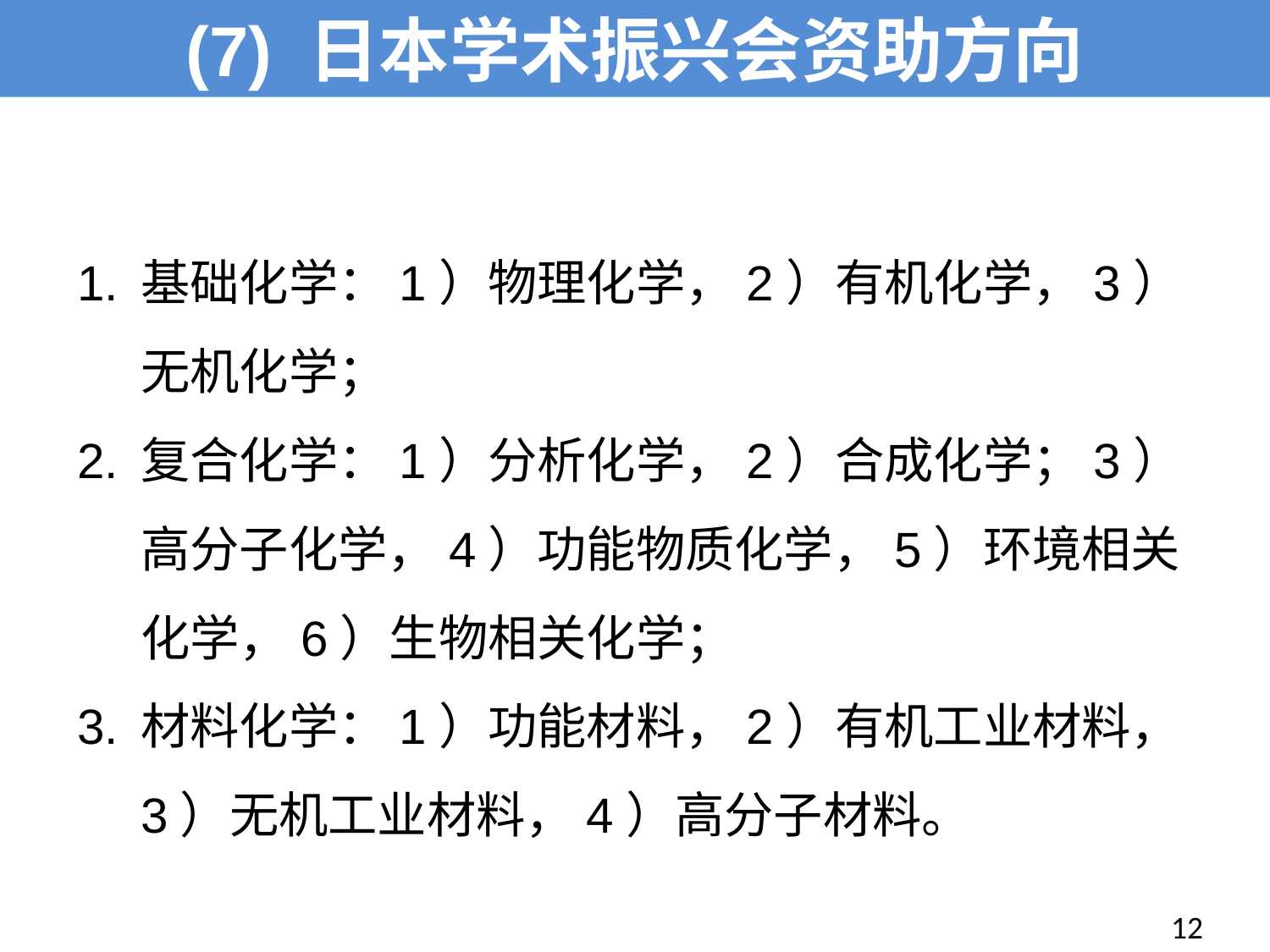

(7) 日本学术振兴会资助方向
基础化学：1）物理化学，2）有机化学，3）无机化学；
复合化学：1）分析化学，2）合成化学；3）高分子化学，4）功能物质化学，5）环境相关化学，6）生物相关化学；
材料化学：1）功能材料，2）有机工业材料，3）无机工业材料，4）高分子材料。